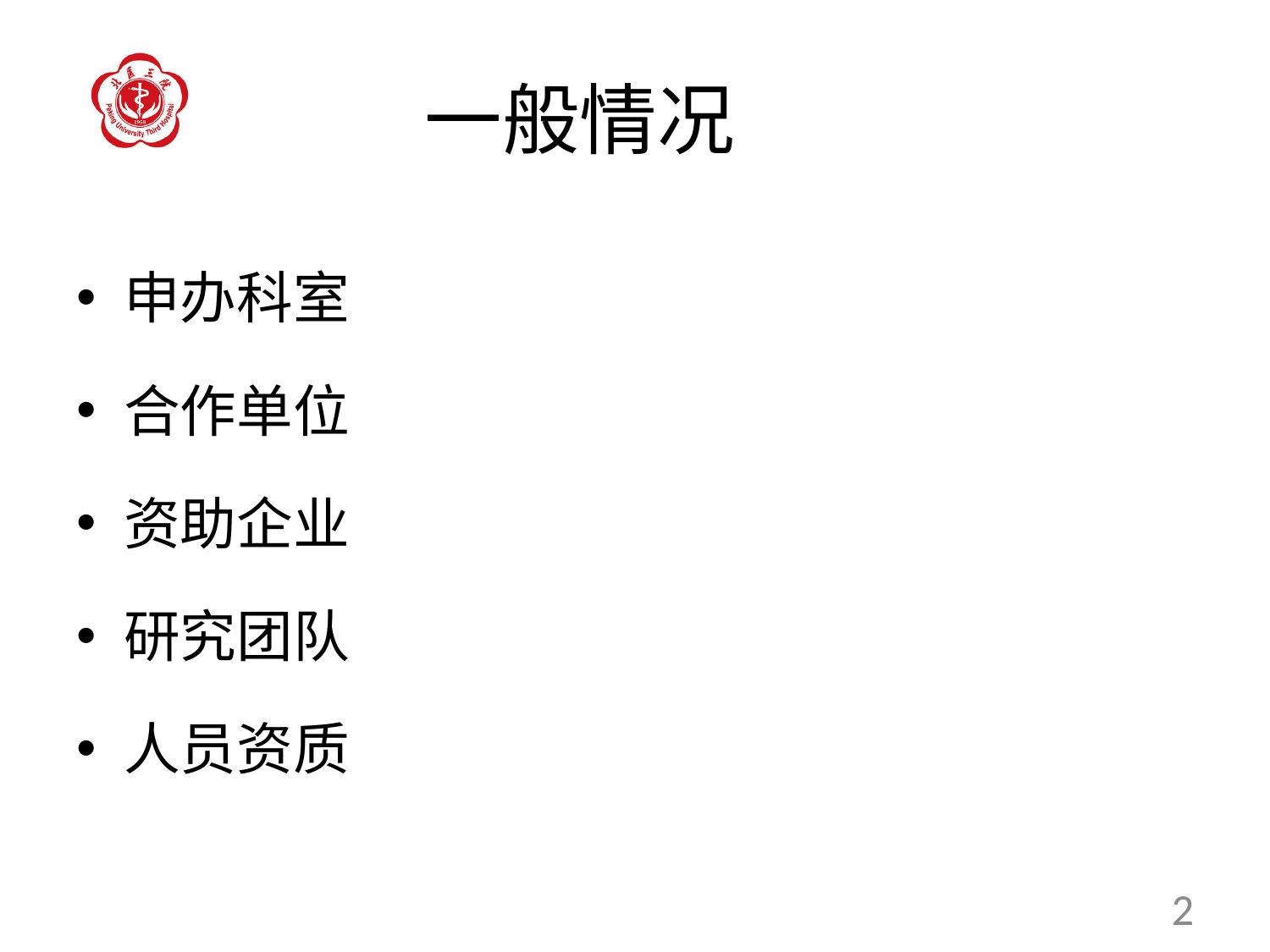

# 一般情况
申办科室
合作单位
资助企业
研究团队
人员资质
2